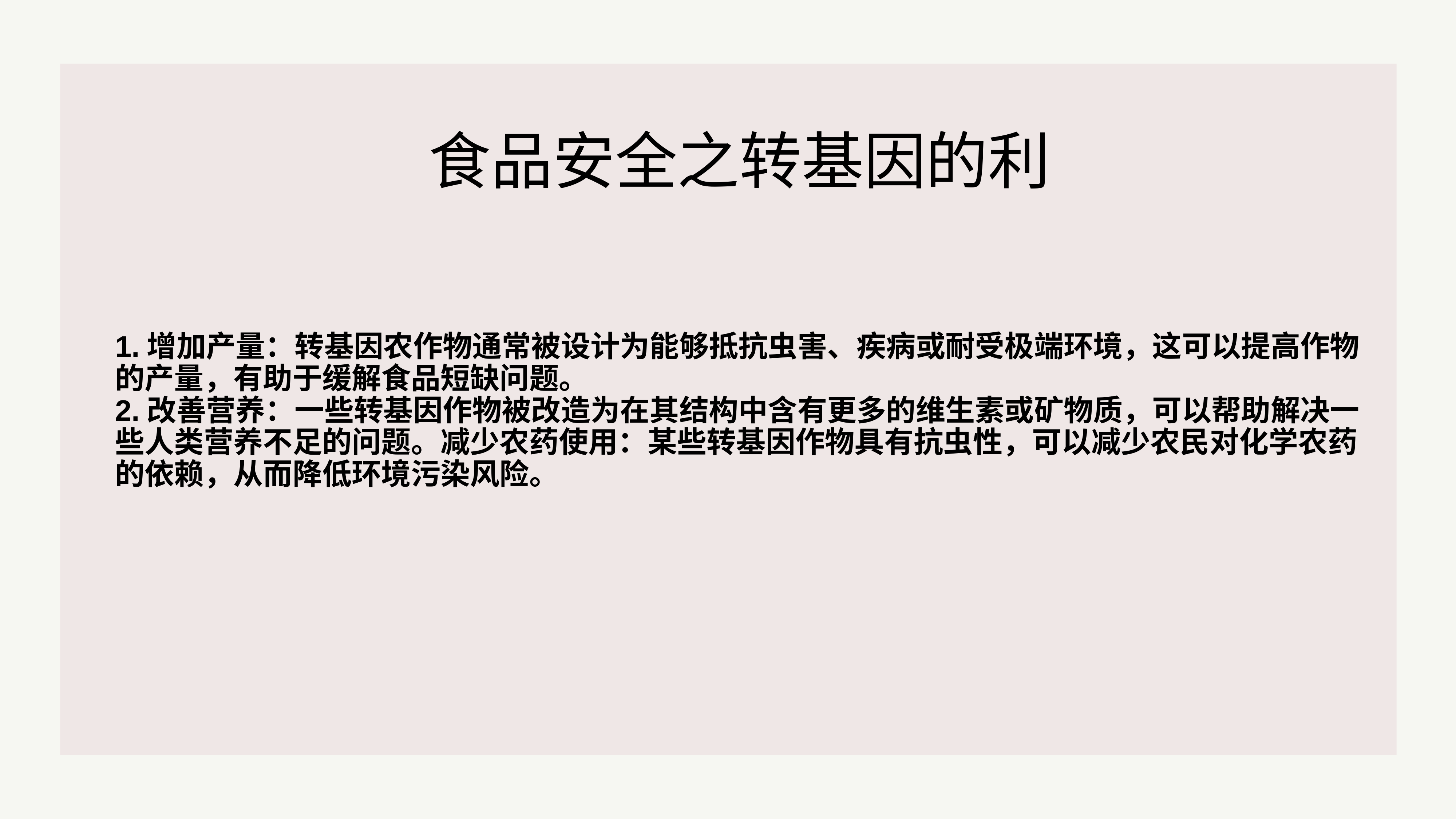

# 食品安全之转基因的利

1.增加产量：转基因农作物通常被设计为能够抵抗虫害、疾病或耐受极端环境，这可以提高作物的产量，有助于缓解食品短缺问题。
2.改善营养：一些转基因作物被改造为在其结构中含有更多的维生素或矿物质，可以帮助解决一些人类营养不足的问题。减少农药使用：某些转基因作物具有抗虫性，可以减少农民对化学农药的依赖，从而降低环境污染风险。